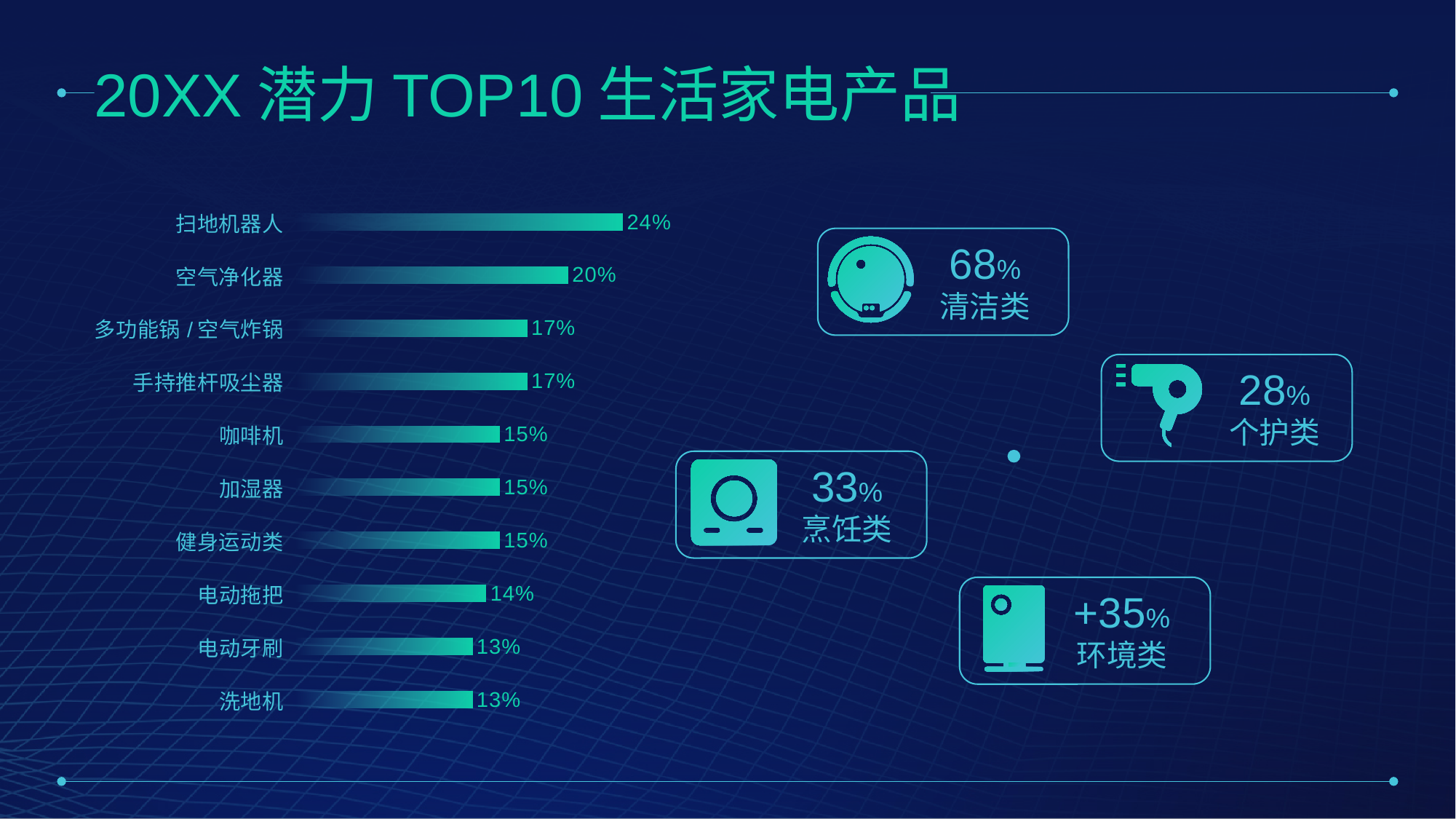

20XX潜力TOP10生活家电产品

### Chart

| Category |  |
|---|---|
| 洗地机 | 0.13 |
| 电动牙刷 | 0.13 |
| 电动拖把 | 0.14 |
| 健身运动类 | 0.15 |
| 加湿器 | 0.15 |
| 咖啡机 | 0.15 |
| 手持推杆吸尘器 | 0.17 |
| 多功能锅/空气炸锅 | 0.17 |
| 空气净化器 | 0.2 |
| 扫地机器人 | 0.24 |
68%
清洁类

28%
个护类

33%
烹饪类

+35%
环境类